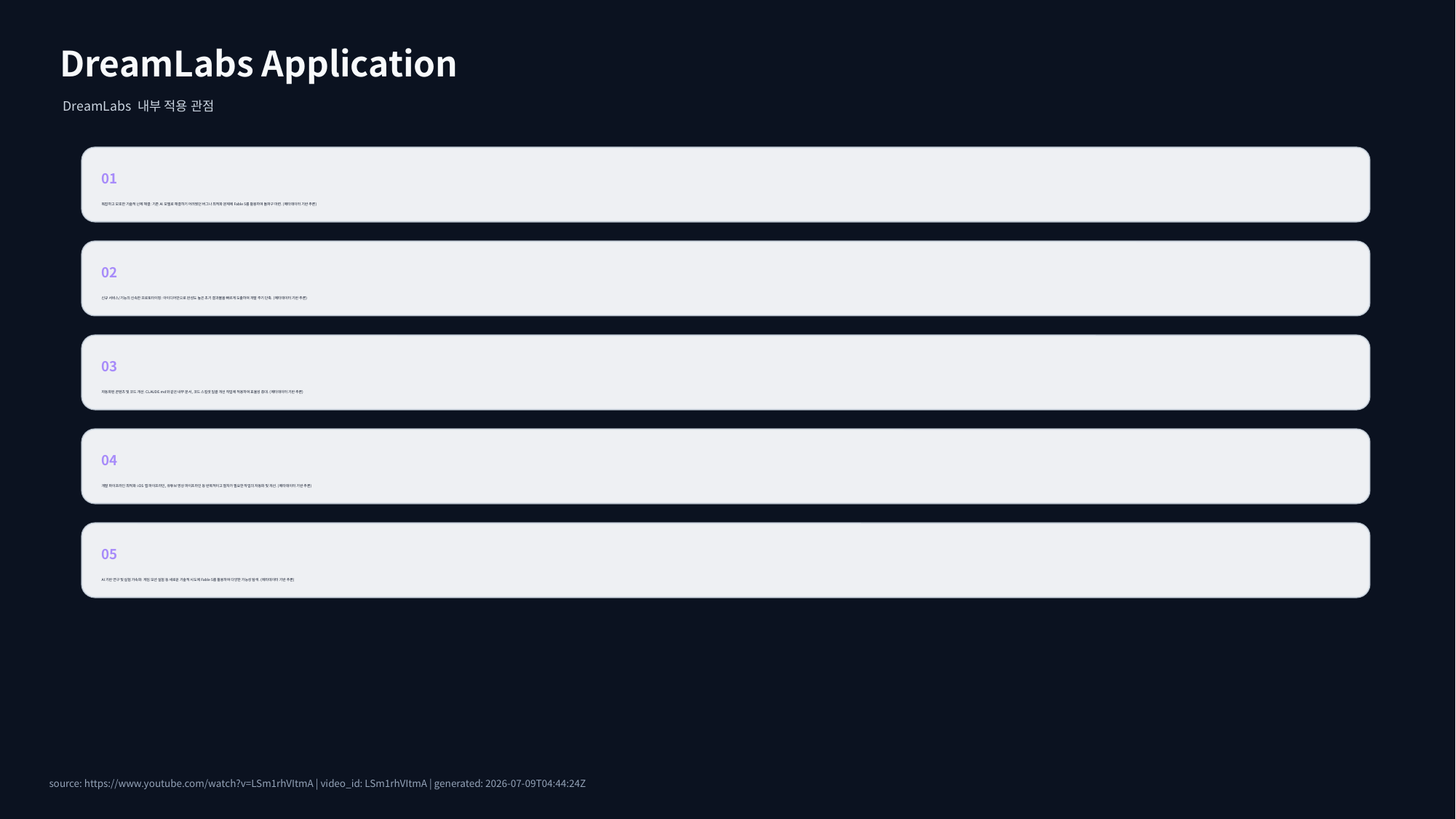

DreamLabs Application
DreamLabs 내부 적용 관점

01
복잡하고 모호한 기술적 난제 해결: 기존 AI 모델로 해결하기 어려웠던 버그나 최적화 문제에 Fable 5를 활용하여 돌파구 마련. (메타데이터 기반 추론)

02
신규 서비스/기능의 신속한 프로토타이핑: 아이디어만으로 완성도 높은 초기 결과물을 빠르게 도출하여 개발 주기 단축. (메타데이터 기반 추론)

03
자동화된 콘텐츠 및 코드 개선: CLAUDE.md와 같은 내부 문서, 코드 스킬셋 일괄 개선 작업에 적용하여 효율성 증대. (메타데이터 기반 추론)

04
개발 파이프라인 최적화: iOS 앱 파이프라인, 유튜브 영상 파이프라인 등 반복적이고 절차가 필요한 작업의 자동화 및 개선. (메타데이터 기반 추론)

05
AI 기반 연구 및 실험 가속화: 게임 모션 실험 등 새로운 기술적 시도에 Fable 5를 활용하여 다양한 가능성 탐색. (메타데이터 기반 추론)
source: https://www.youtube.com/watch?v=LSm1rhVItmA | video_id: LSm1rhVItmA | generated: 2026-07-09T04:44:24Z